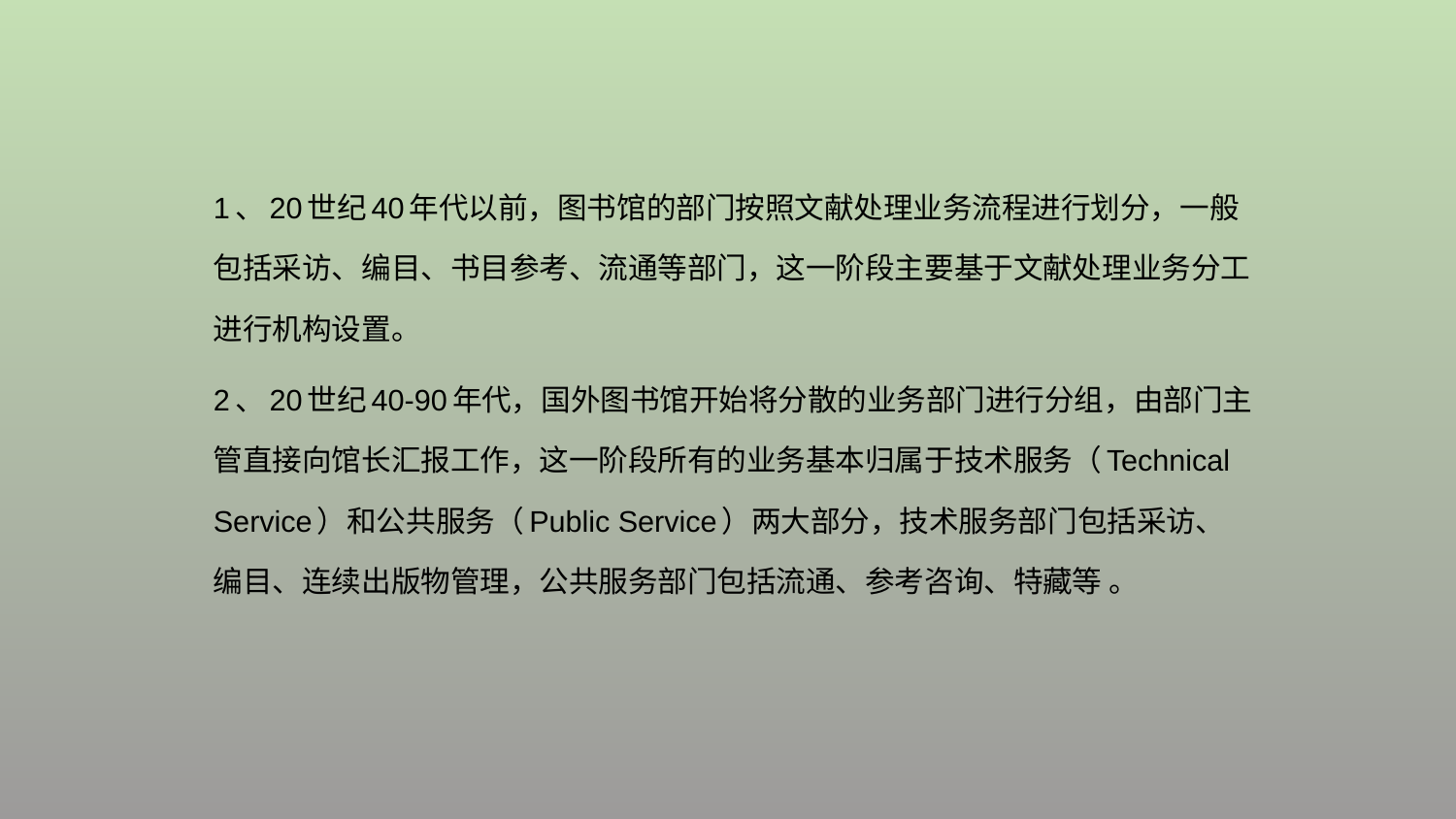

1、20世纪40年代以前，图书馆的部门按照文献处理业务流程进行划分，一般包括采访、编目、书目参考、流通等部门，这一阶段主要基于文献处理业务分工进行机构设置。
2、20世纪40-90年代，国外图书馆开始将分散的业务部门进行分组，由部门主管直接向馆长汇报工作，这一阶段所有的业务基本归属于技术服务（Technical Service）和公共服务（Public Service）两大部分，技术服务部门包括采访、编目、连续出版物管理，公共服务部门包括流通、参考咨询、特藏等 。